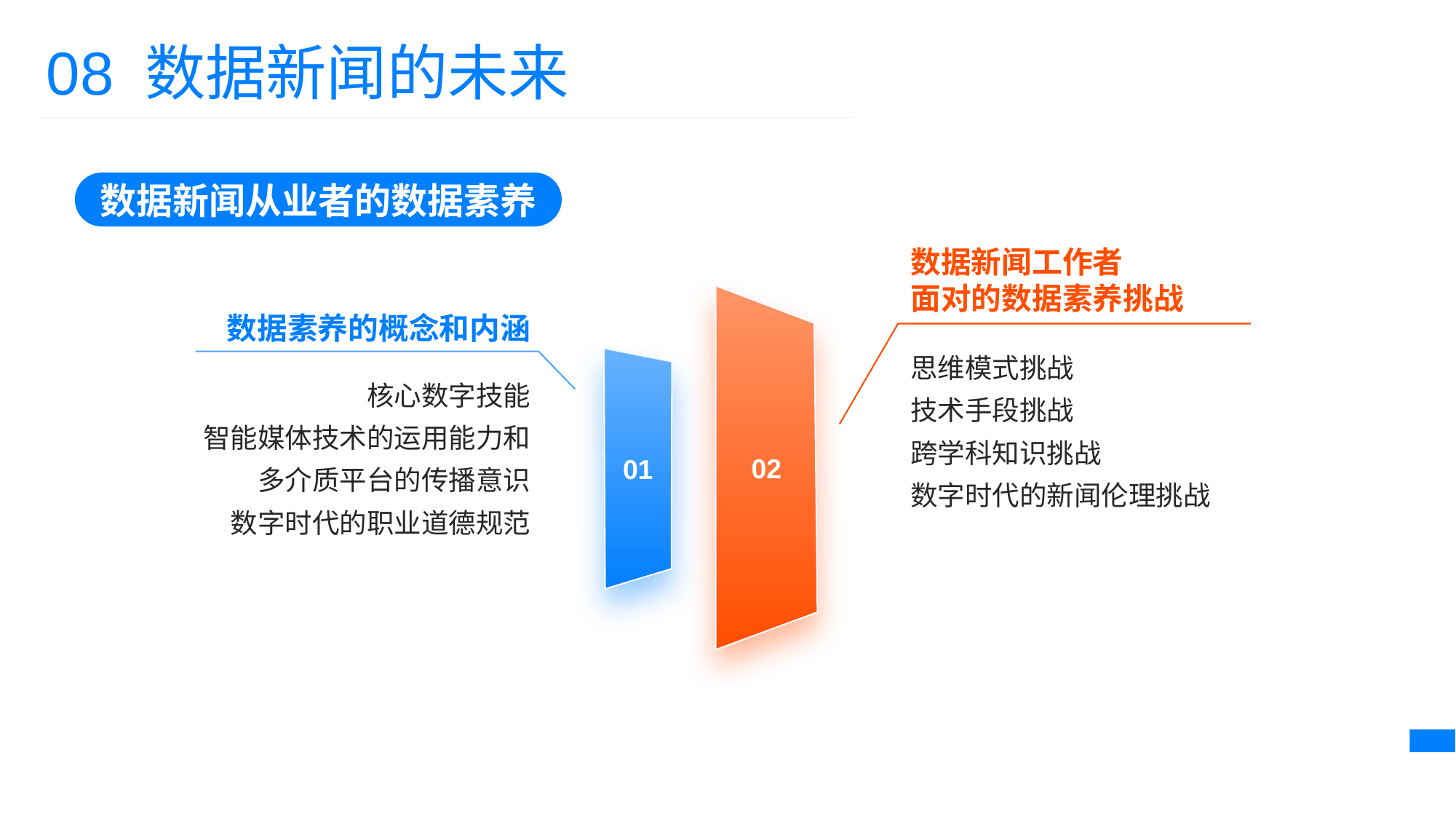

08 数据新闻的未来
数据新闻从业者的数据素养
数据新闻工作者
面对的数据素养挑战
02
数据素养的概念和内涵

思维模式挑战
技术手段挑战
跨学科知识挑战
数字时代的新闻伦理挑战
01

核心数字技能
智能媒体技术的运用能力和多介质平台的传播意识
数字时代的职业道德规范